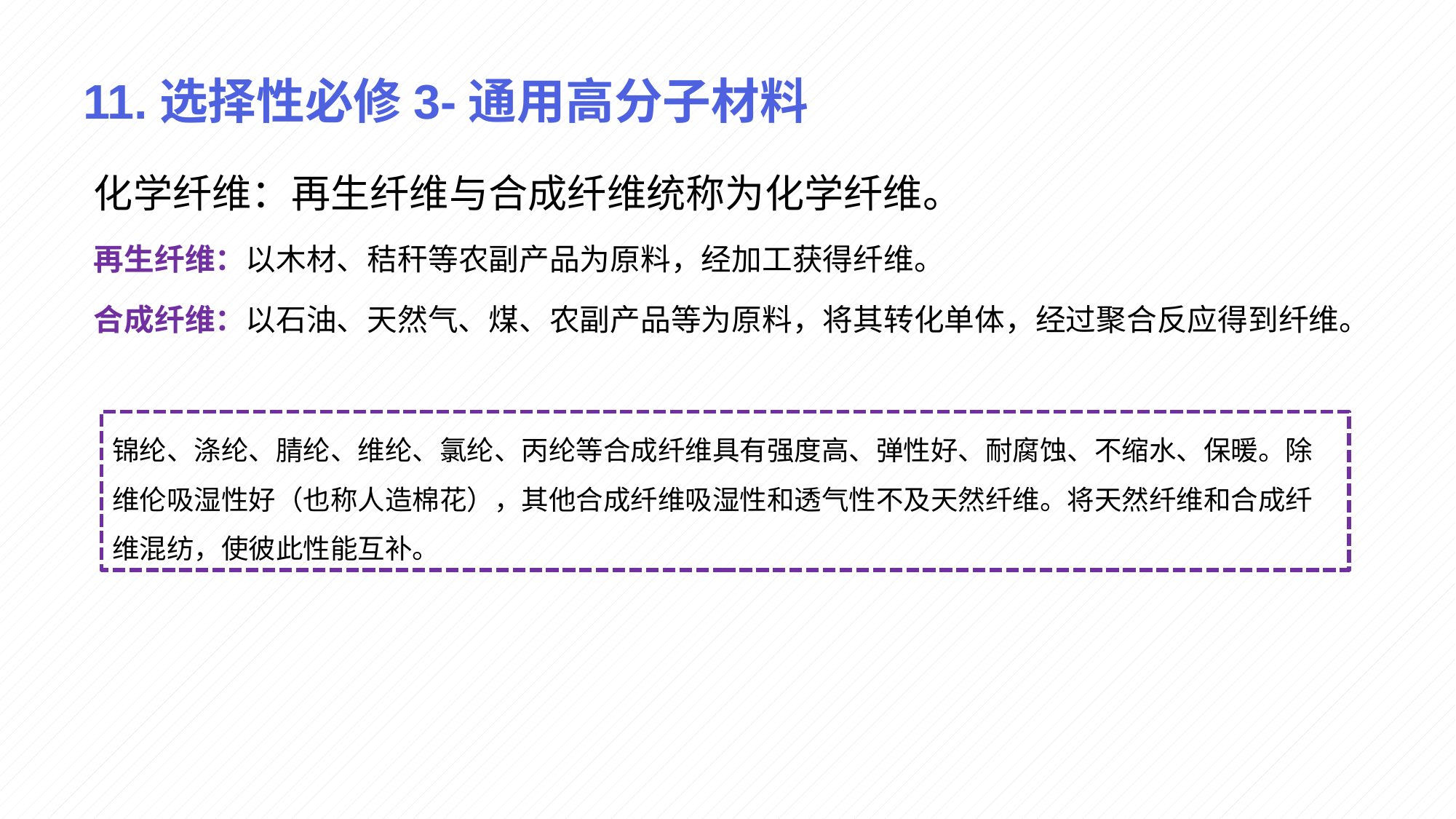

# 11.选择性必修3-通用高分子材料
化学纤维：再生纤维与合成纤维统称为化学纤维。
再生纤维：以木材、秸秆等农副产品为原料，经加工获得纤维。
合成纤维：以石油、天然气、煤、农副产品等为原料，将其转化单体，经过聚合反应得到纤维。
锦纶、涤纶、腈纶、维纶、氯纶、丙纶等合成纤维具有强度高、弹性好、耐腐蚀、不缩水、保暖。除维伦吸湿性好（也称人造棉花），其他合成纤维吸湿性和透气性不及天然纤维。将天然纤维和合成纤维混纺，使彼此性能互补。